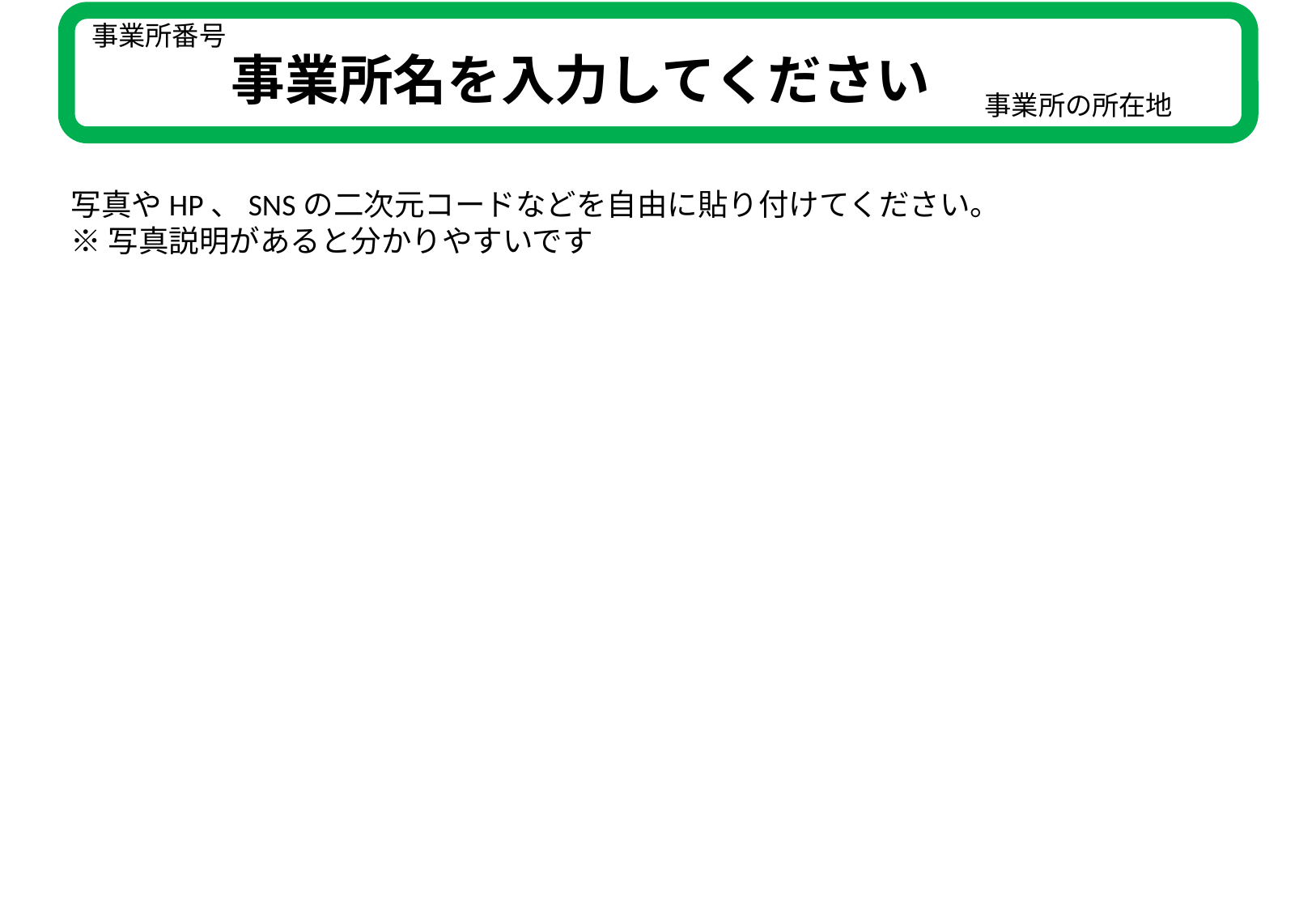

事業所番号
事業所名を入力してください
事業所の所在地
写真やHP、SNSの二次元コードなどを自由に貼り付けてください。
※写真説明があると分かりやすいです